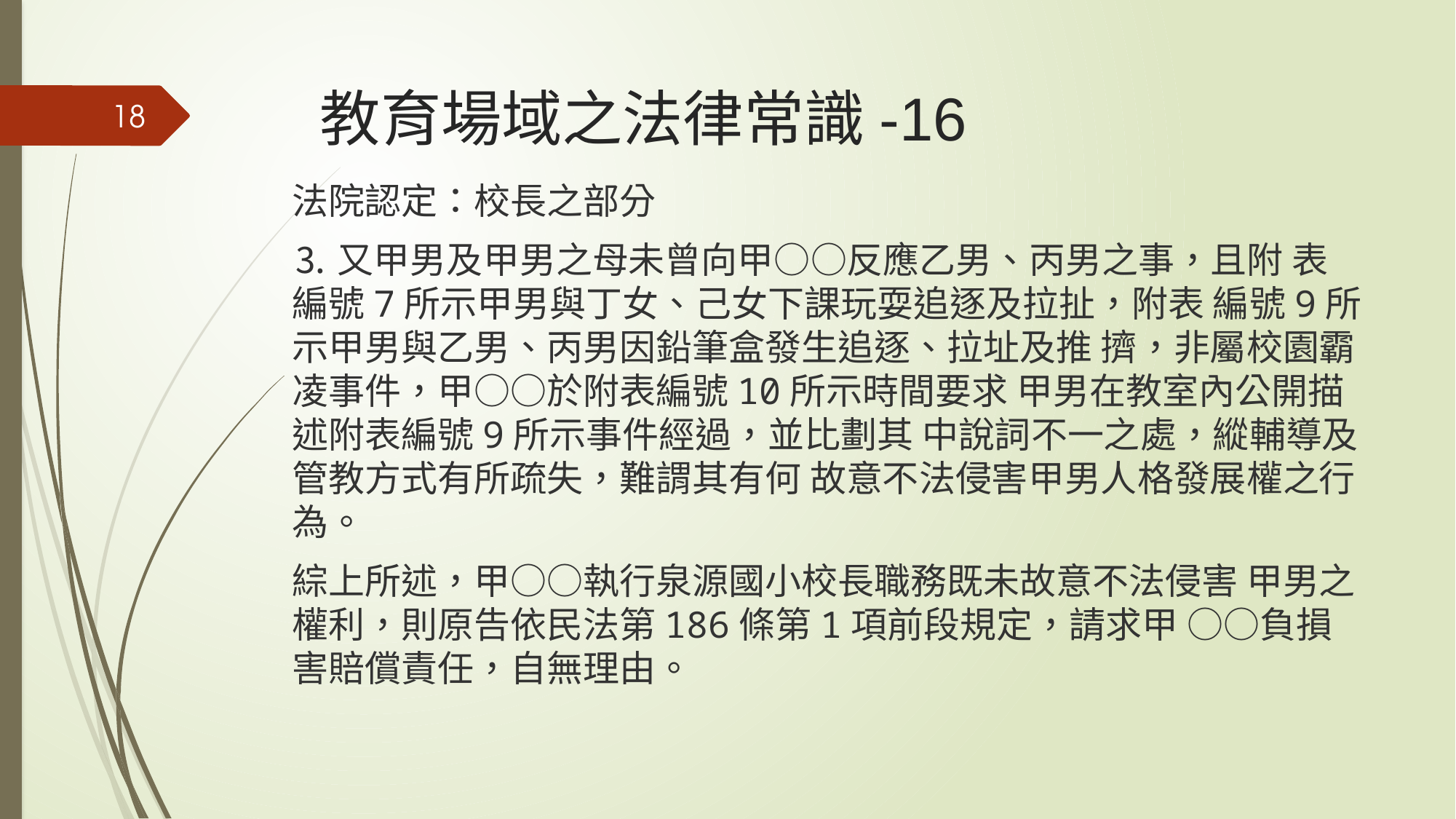

# 教育場域之法律常識-16
18
法院認定：校長之部分
⒊又甲男及甲男之母未曾向甲○○反應乙男、丙男之事，且附 表編號7所示甲男與丁女、己女下課玩耍追逐及拉扯，附表 編號9所示甲男與乙男、丙男因鉛筆盒發生追逐、拉址及推 擠，非屬校園霸凌事件，甲○○於附表編號10所示時間要求 甲男在教室內公開描述附表編號9所示事件經過，並比劃其 中說詞不一之處，縱輔導及管教方式有所疏失，難謂其有何 故意不法侵害甲男人格發展權之行為。
綜上所述，甲○○執行泉源國小校長職務既未故意不法侵害 甲男之權利，則原告依民法第186條第1項前段規定，請求甲 ○○負損害賠償責任，自無理由。